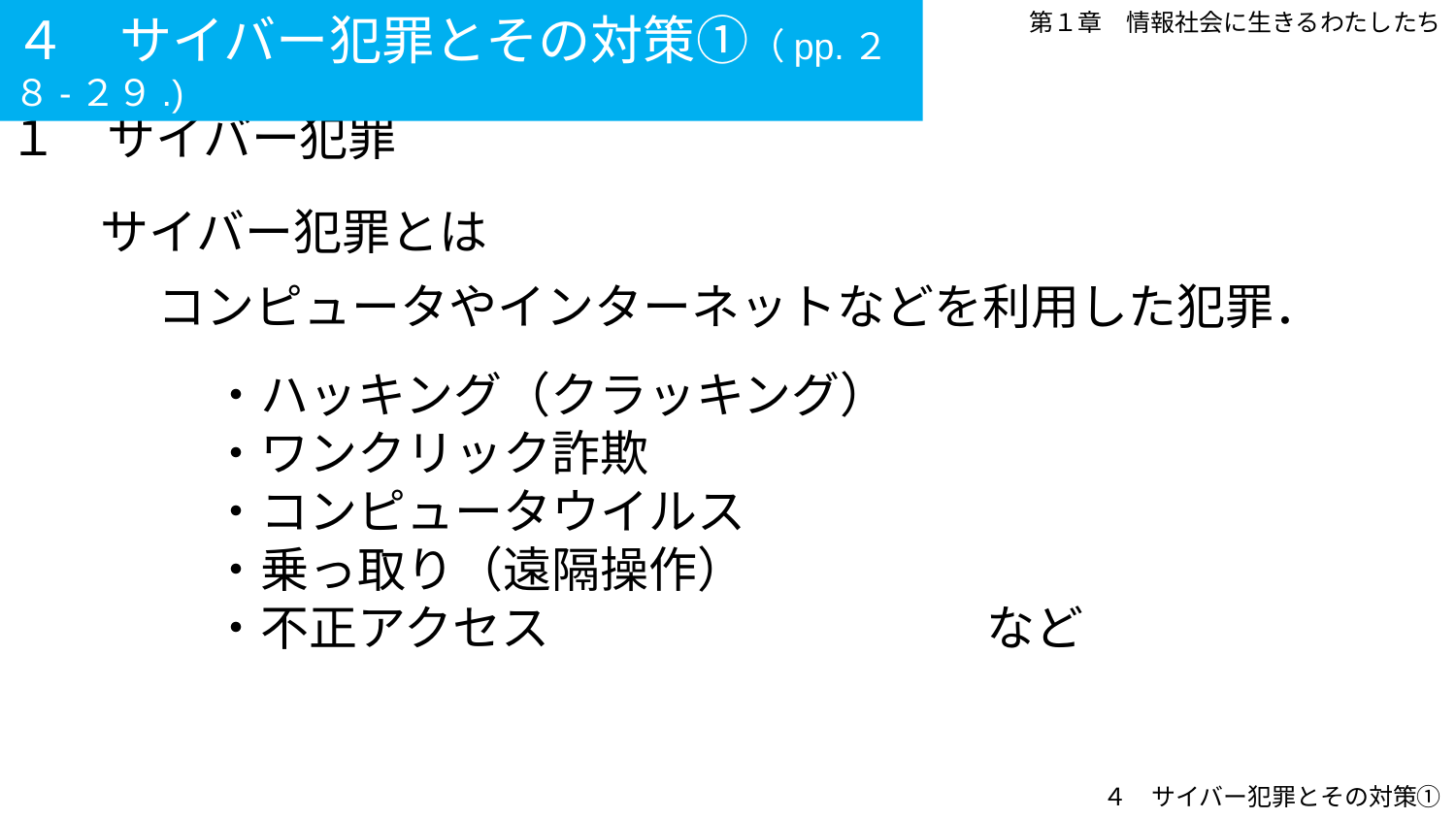

４　サイバー犯罪とその対策①（pp.２８-２９.)
第１章　情報社会に生きるわたしたち
１　サイバー犯罪
サイバー犯罪とは
コンピュータやインターネットなどを利用した犯罪．
・ハッキング（クラッキング）
・ワンクリック詐欺
・コンピュータウイルス
・乗っ取り（遠隔操作）
・不正アクセス　　　　　　　　　など
４　サイバー犯罪とその対策①